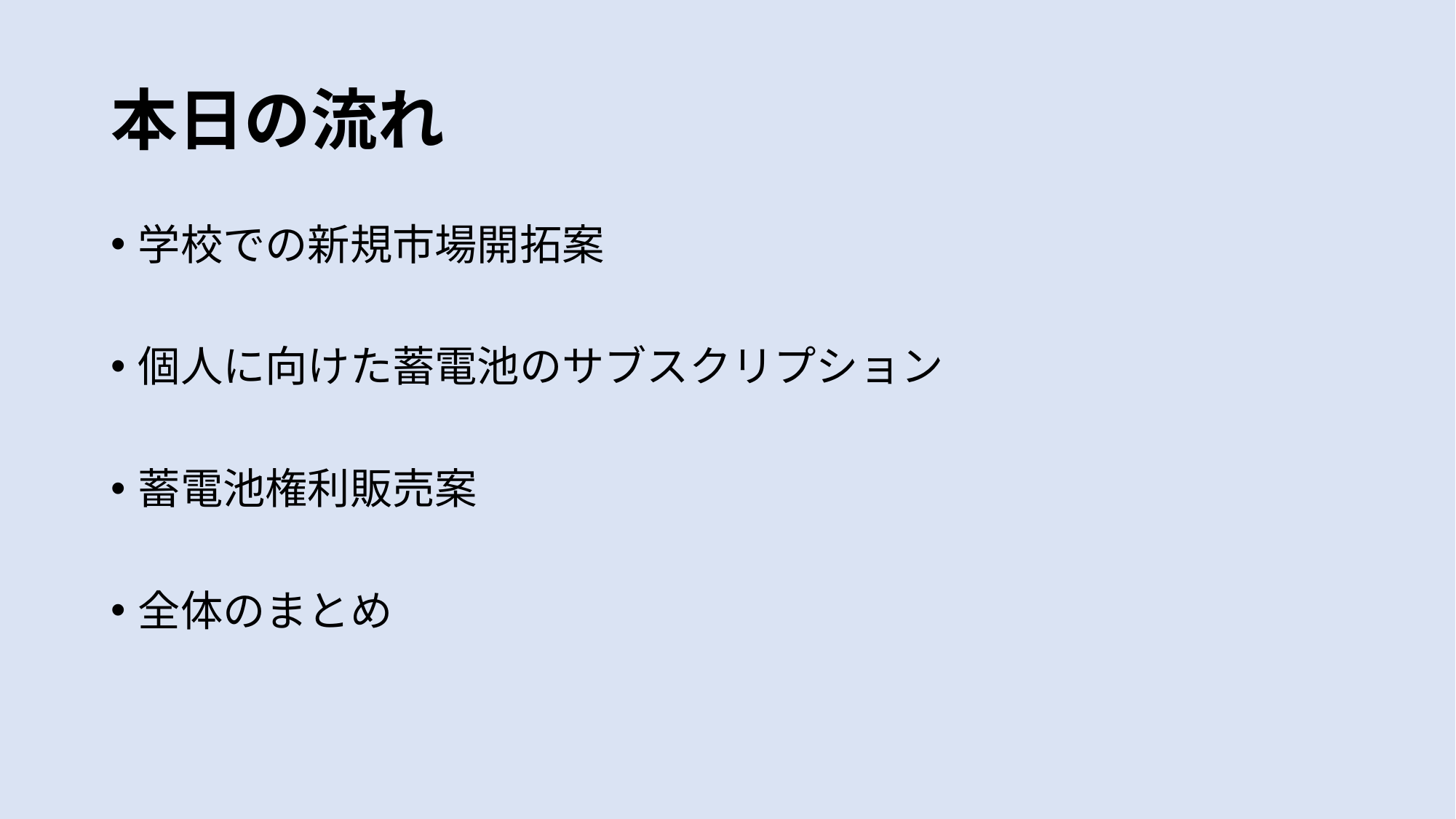

# 本日の流れ
学校での新規市場開拓案

個人に向けた蓄電池のサブスクリプション

蓄電池権利販売案

全体のまとめ